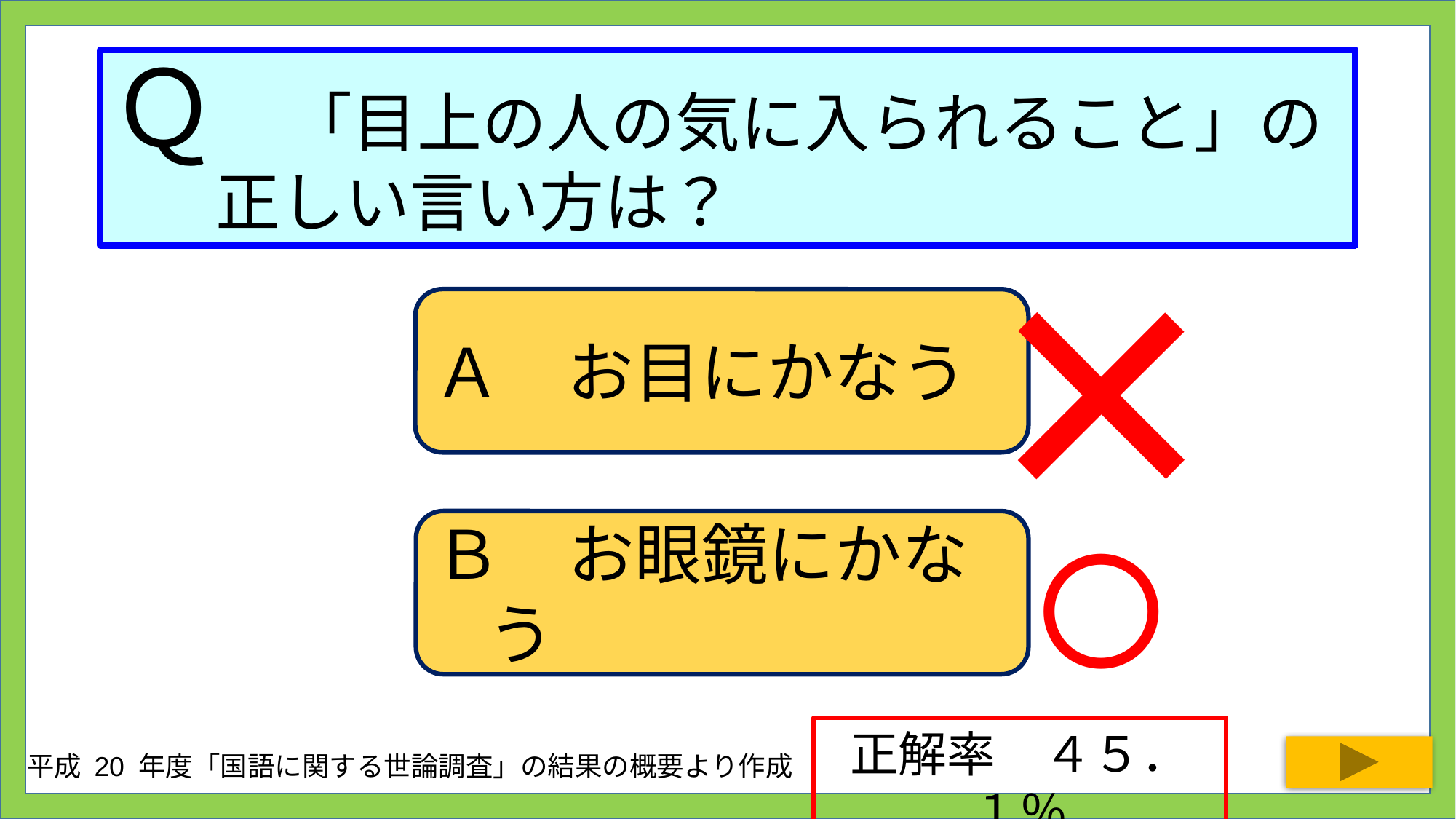

# Ｑ　「目上の人の気に入られること」の正しい言い方は？
×
Ａ　お目にかなう
○
Ｂ　お眼鏡にかなう
正解率　４５．１％

平成 20 年度「国語に関する世論調査」の結果の概要より作成